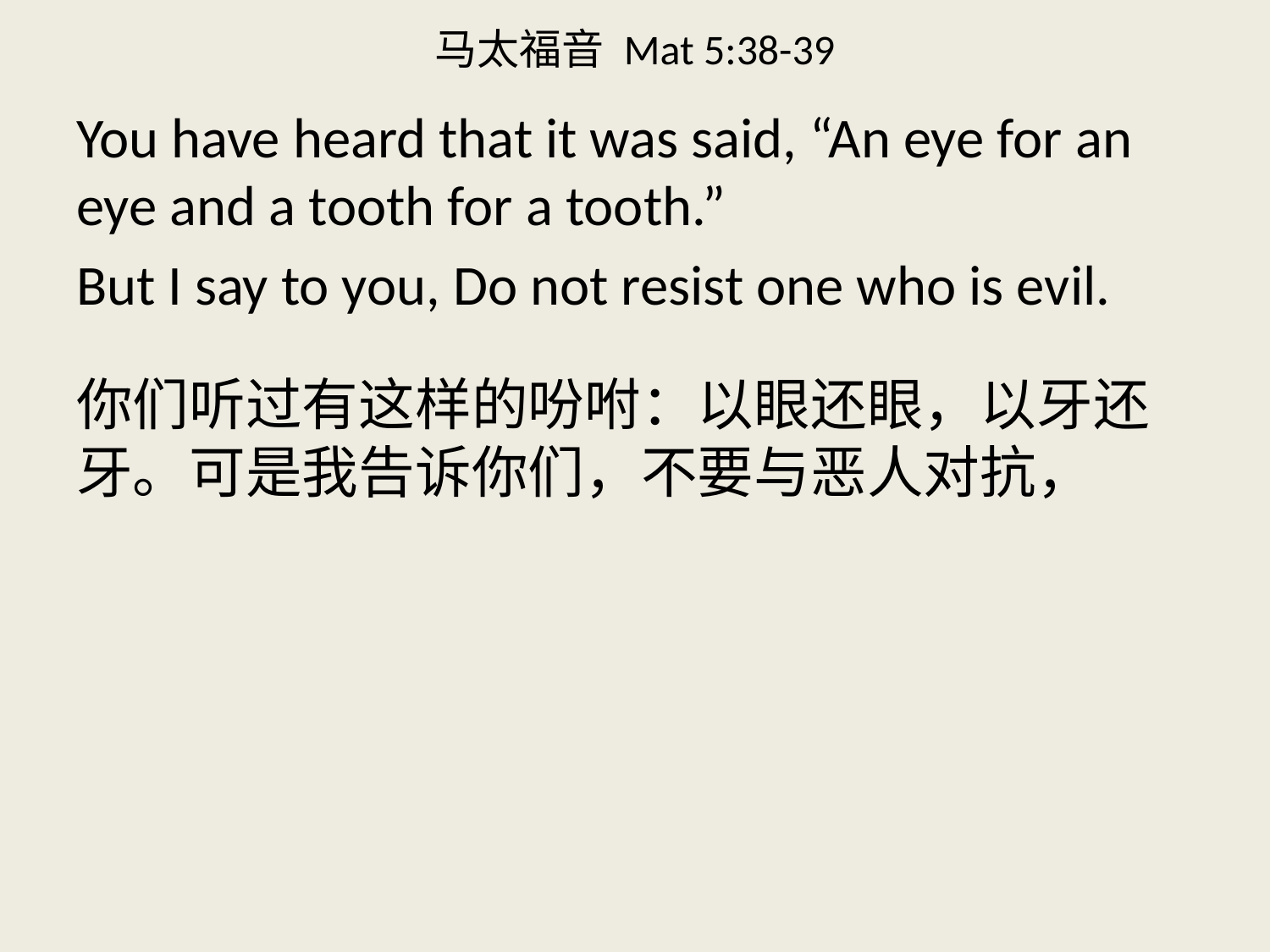

# 马太福音 Mat 5:38-39
You have heard that it was said, “An eye for an eye and a tooth for a tooth.”
But I say to you, Do not resist one who is evil.

你们听过有这样的吩咐：以眼还眼，以牙还牙。可是我告诉你们，不要与恶人对抗，